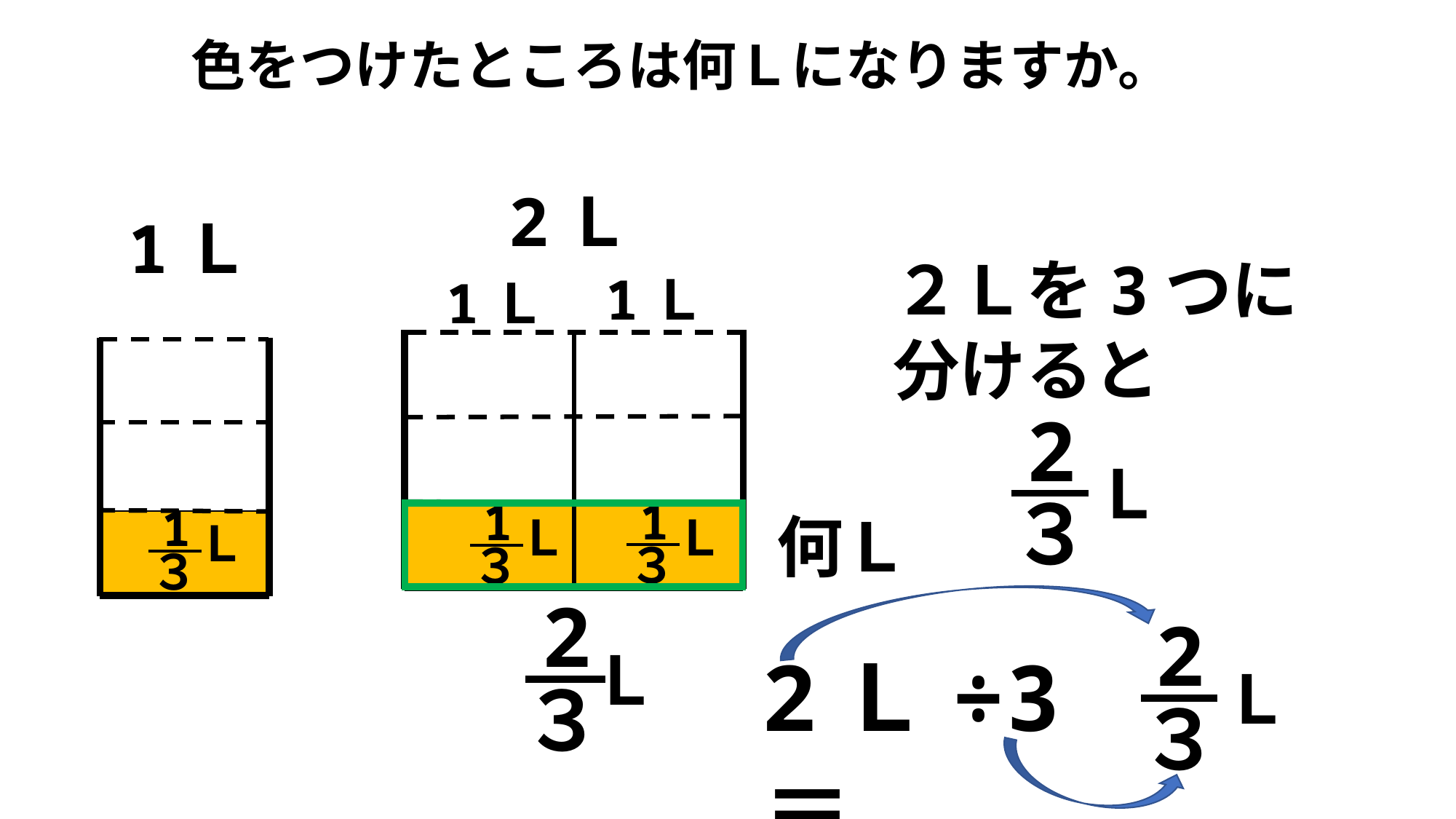

色をつけたところは何Ｌになりますか。
2Ｌ
1Ｌ
２Ｌを3つに
分けると
1Ｌ
1Ｌ
2
３
Ｌ
1
３
Ｌ
1
３
Ｌ
1
３
Ｌ
何Ｌ

2
３
Ｌ

2
３
Ｌ
2Ｌ÷3＝